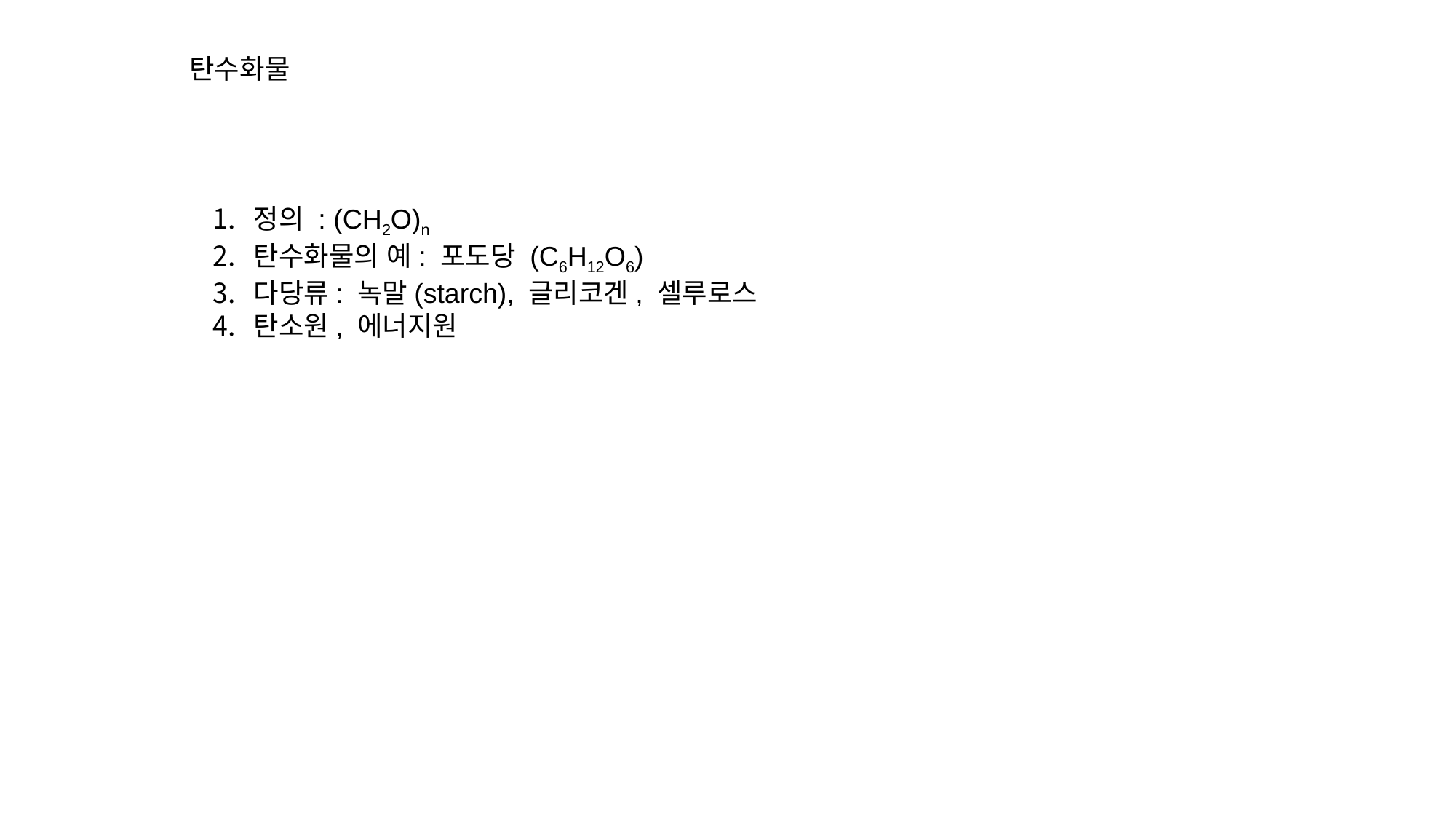

탄수화물
정의 : (CH2O)n
탄수화물의 예: 포도당 (C6H12O6)
다당류: 녹말(starch), 글리코겐, 셀루로스
탄소원, 에너지원